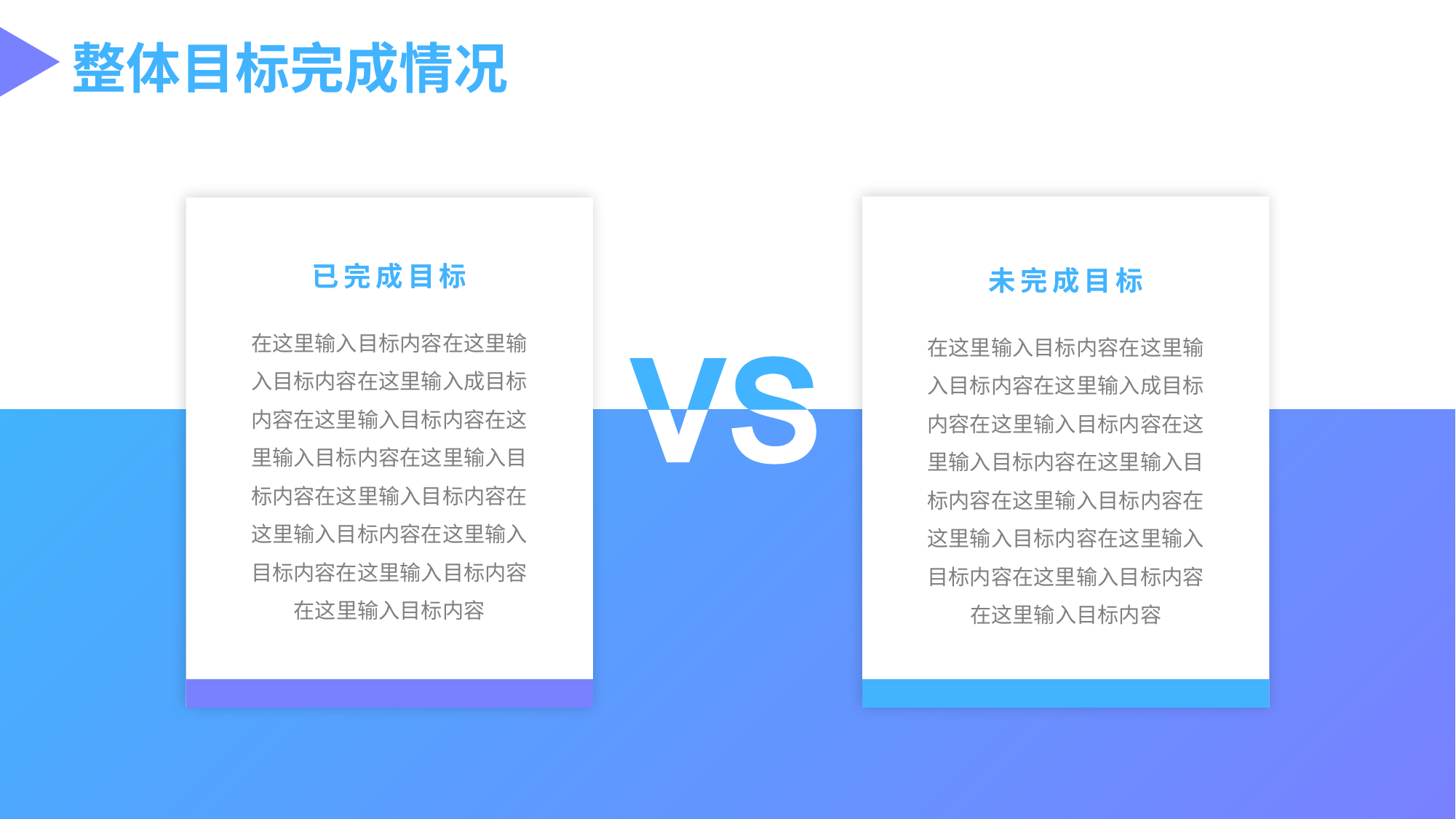

整体目标完成情况

未完成目标
在这里输入目标内容在这里输入目标内容在这里输入成目标内容在这里输入目标内容在这里输入目标内容在这里输入目标内容在这里输入目标内容在这里输入目标内容在这里输入目标内容在这里输入目标内容在这里输入目标内容

已完成目标
在这里输入目标内容在这里输入目标内容在这里输入成目标内容在这里输入目标内容在这里输入目标内容在这里输入目标内容在这里输入目标内容在这里输入目标内容在这里输入目标内容在这里输入目标内容在这里输入目标内容